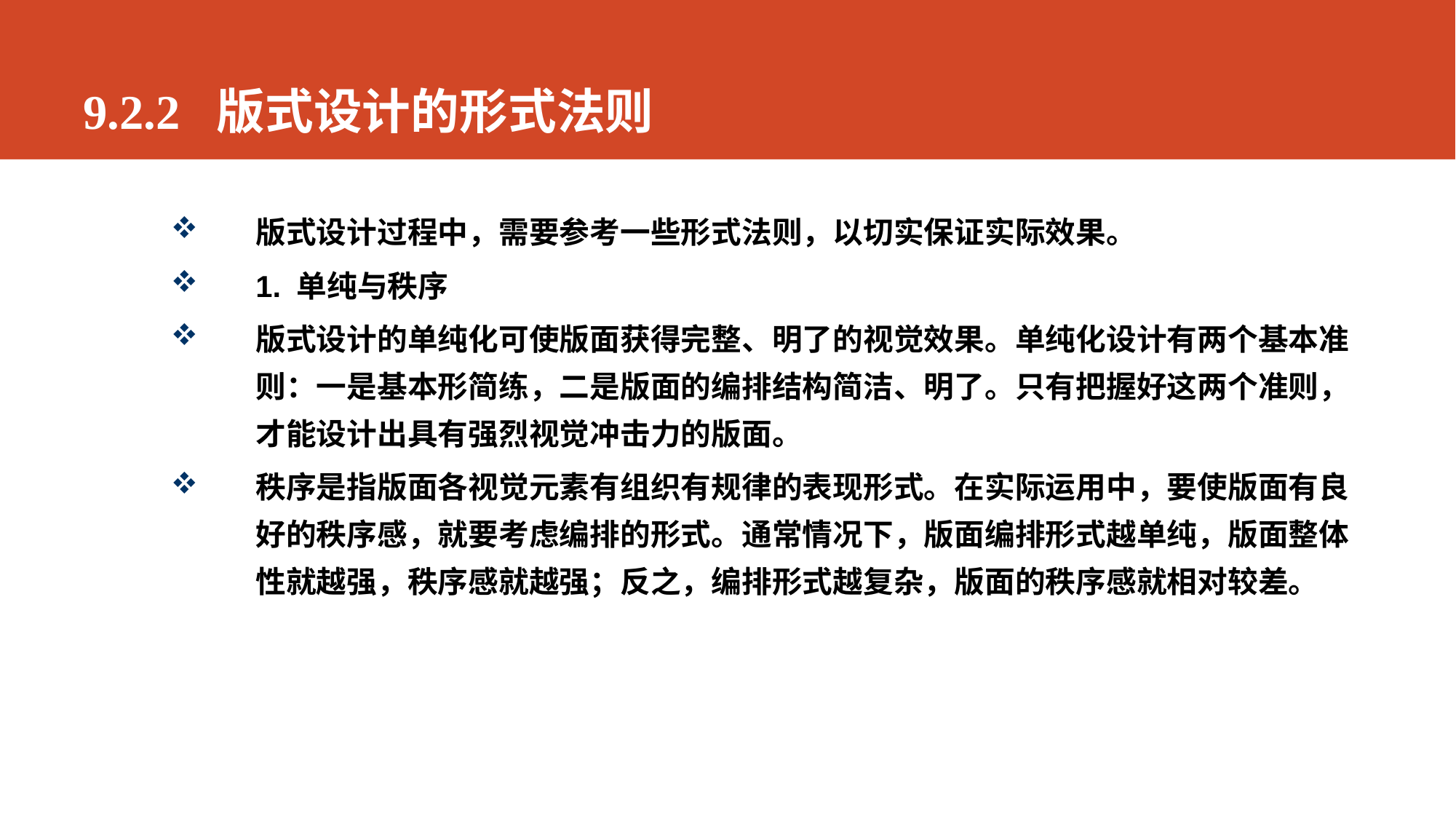

# 9.2.2  版式设计的形式法则
版式设计过程中，需要参考一些形式法则，以切实保证实际效果。
1. 单纯与秩序
版式设计的单纯化可使版面获得完整、明了的视觉效果。单纯化设计有两个基本准则：一是基本形简练，二是版面的编排结构简洁、明了。只有把握好这两个准则，才能设计出具有强烈视觉冲击力的版面。
秩序是指版面各视觉元素有组织有规律的表现形式。在实际运用中，要使版面有良好的秩序感，就要考虑编排的形式。通常情况下，版面编排形式越单纯，版面整体性就越强，秩序感就越强；反之，编排形式越复杂，版面的秩序感就相对较差。